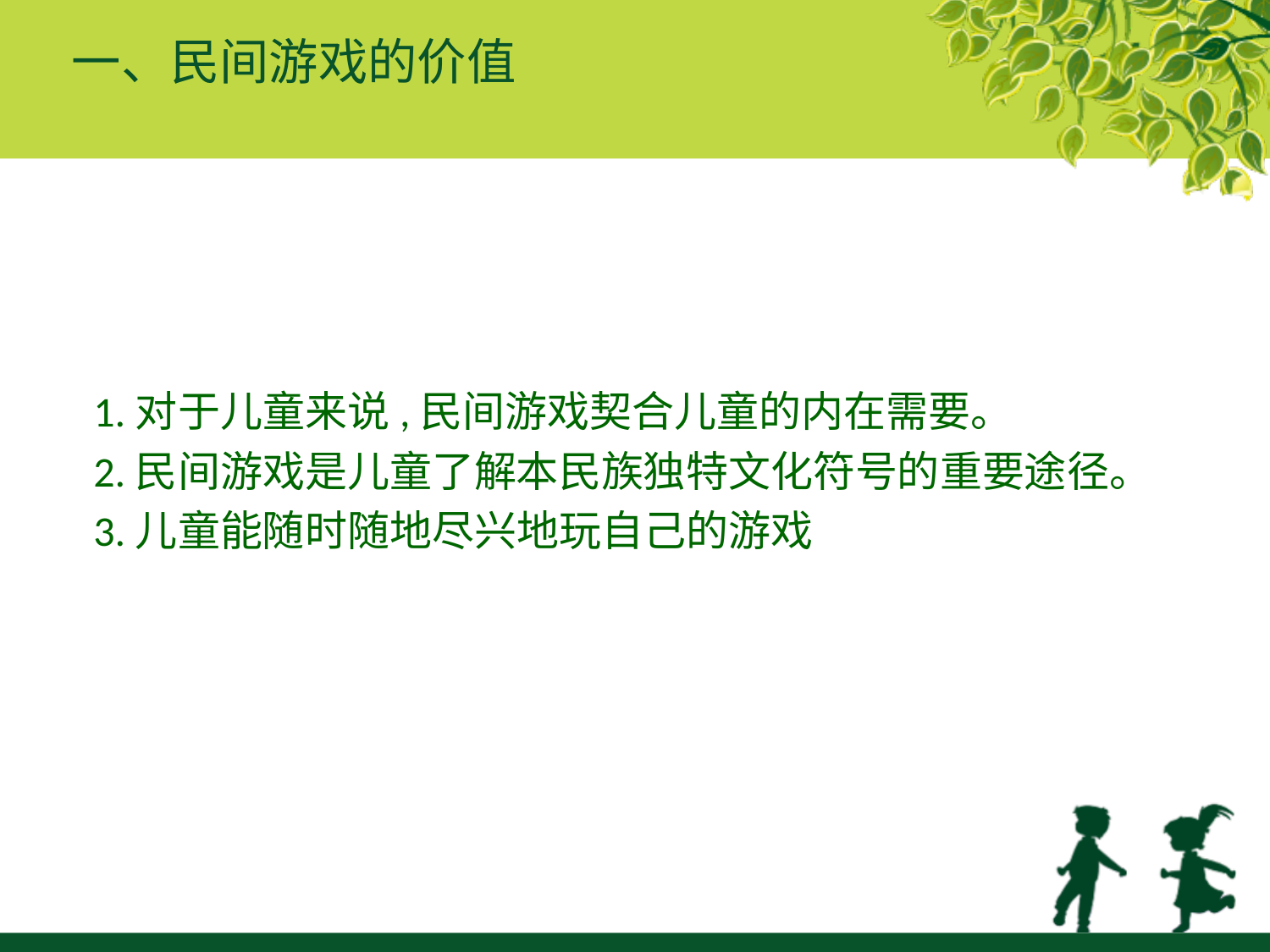

# 一、民间游戏的价值
1.对于儿童来说,民间游戏契合儿童的内在需要。
2.民间游戏是儿童了解本民族独特文化符号的重要途径。
3.儿童能随时随地尽兴地玩自己的游戏